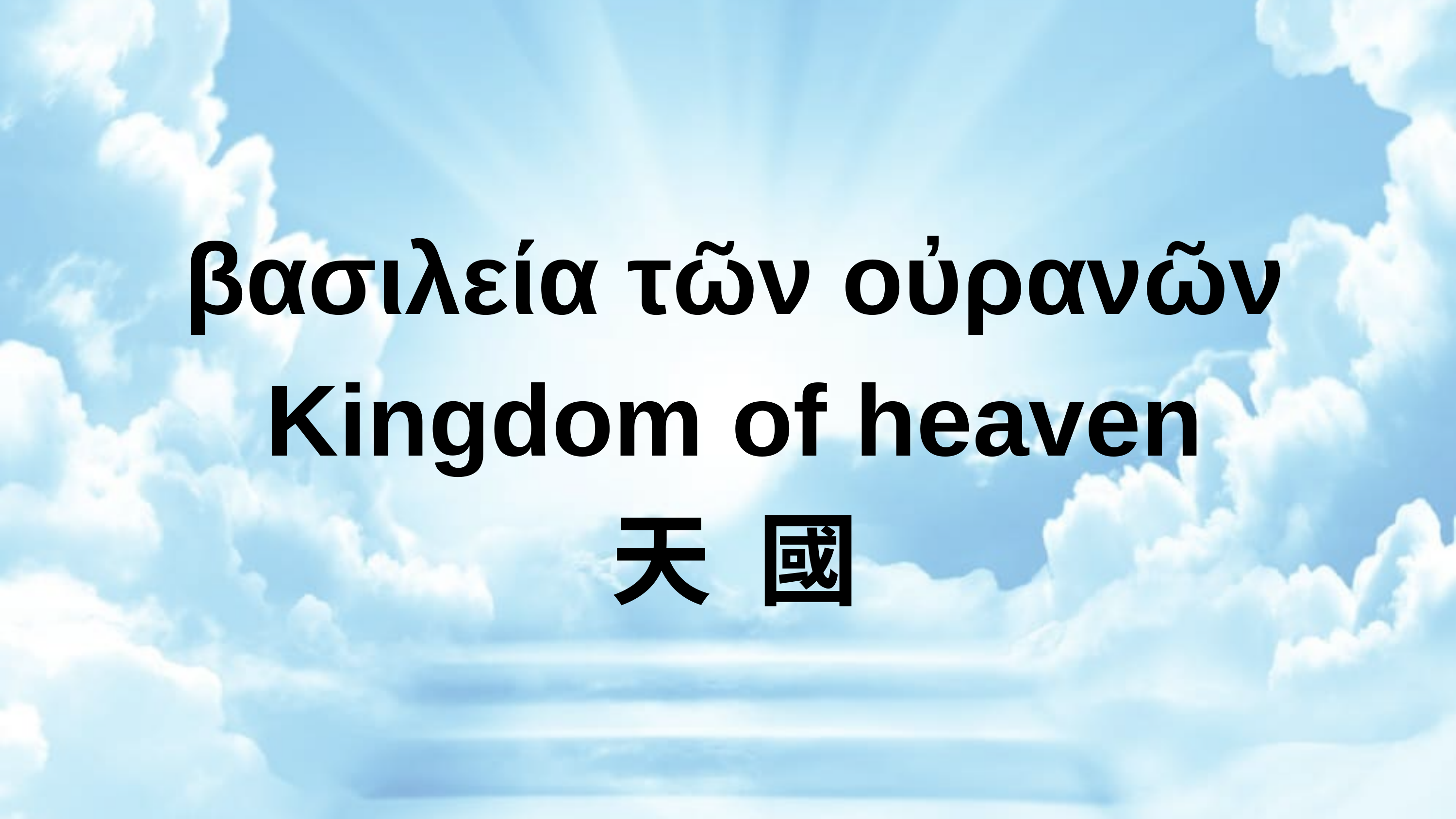

βασιλεία τῶν οὐρανῶν
Kingdom of heaven
天  國